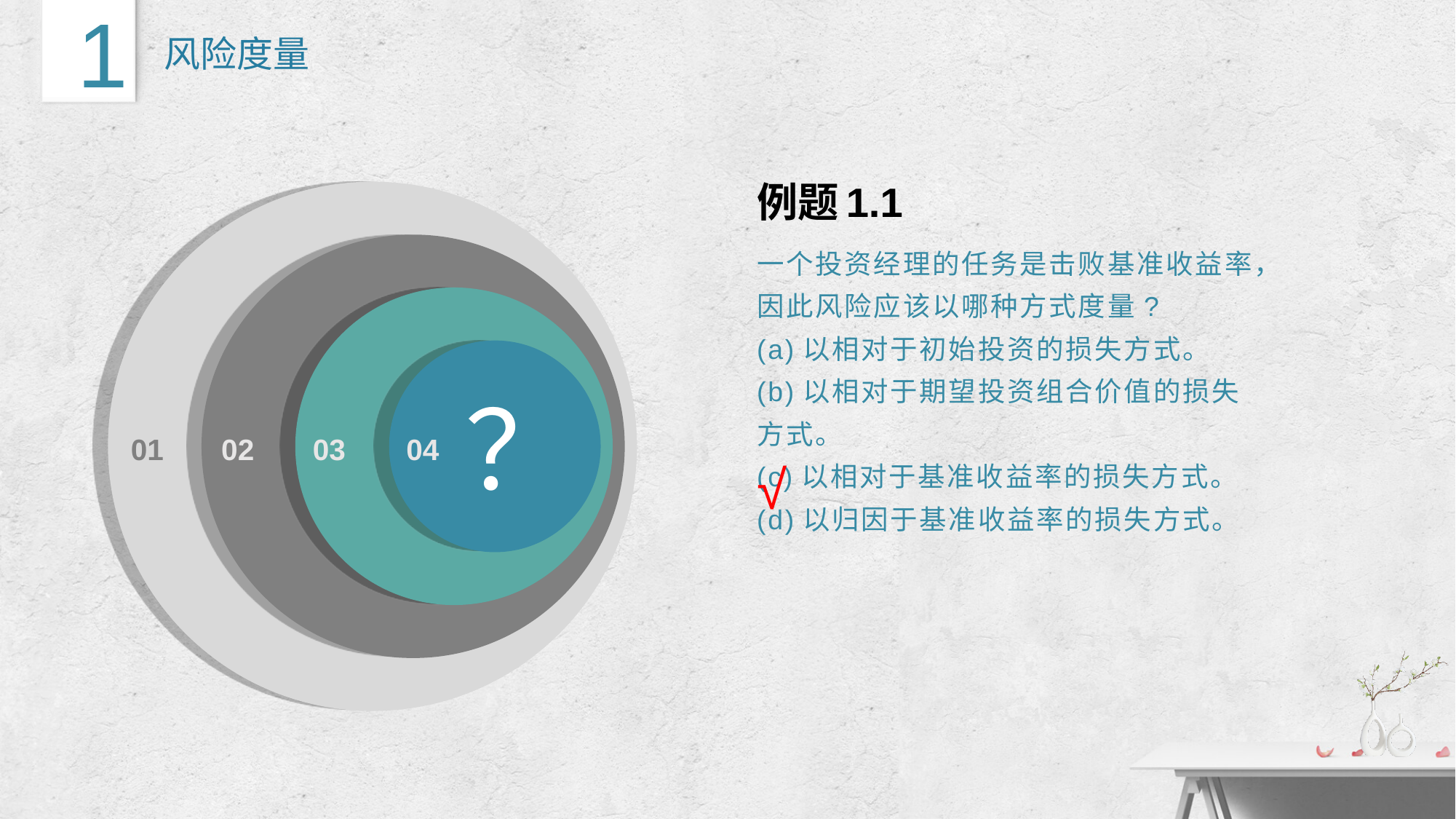

1
风险度量
例题1.1

一个投资经理的任务是击败基准收益率，因此风险应该以哪种方式度量?
(a)以相对于初始投资的损失方式。
(b)以相对于期望投资组合价值的损失方式。
(c)以相对于基准收益率的损失方式。
(d)以归因于基准收益率的损失方式。

02

03
 ？
04
01
√